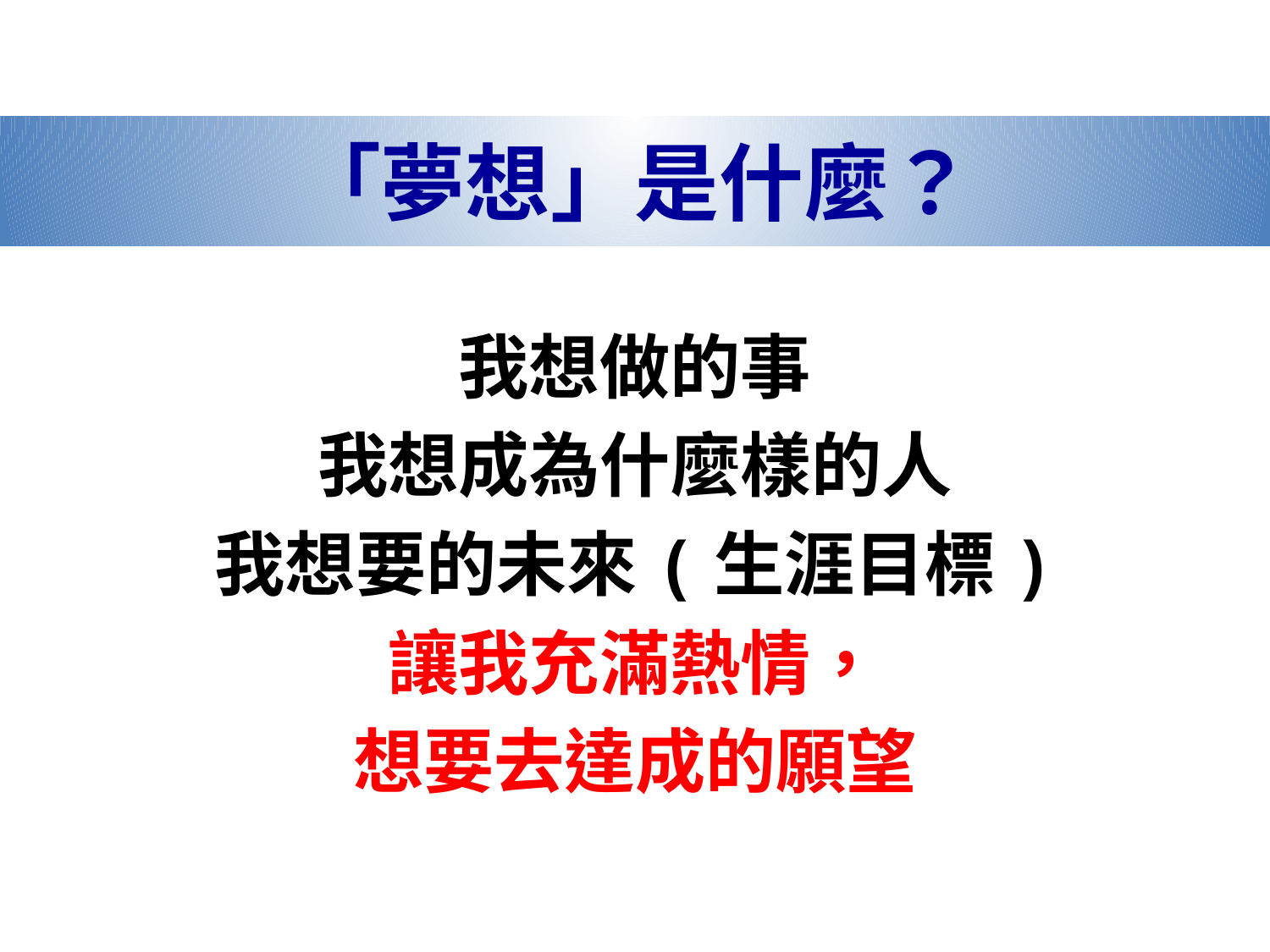

# 「夢想」是什麼？
我想做的事
我想成為什麼樣的人
我想要的未來(生涯目標)
讓我充滿熱情，
想要去達成的願望